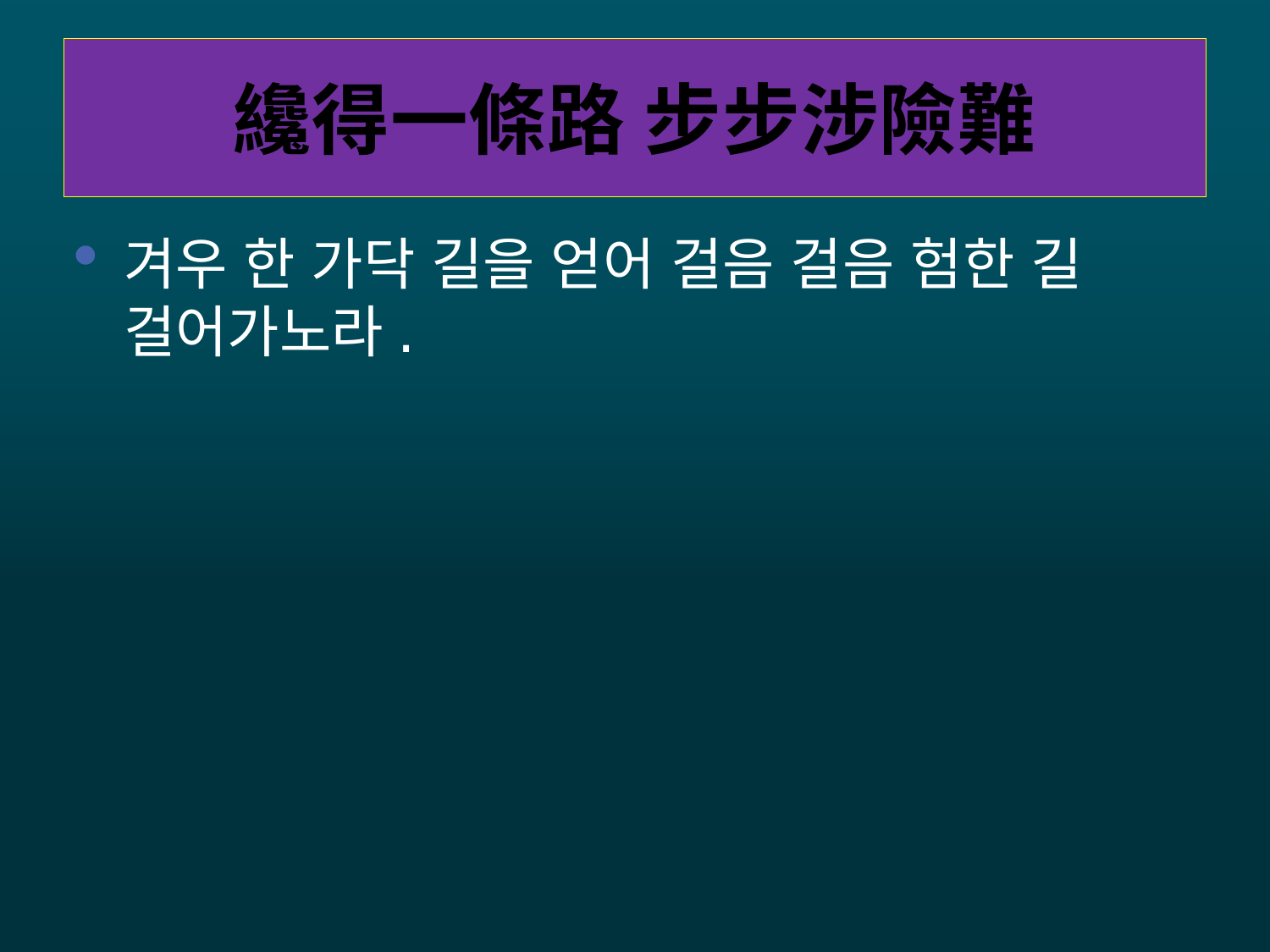

# 纔得一條路 步步涉險難
겨우 한 가닥 길을 얻어 걸음 걸음 험한 길 걸어가노라.